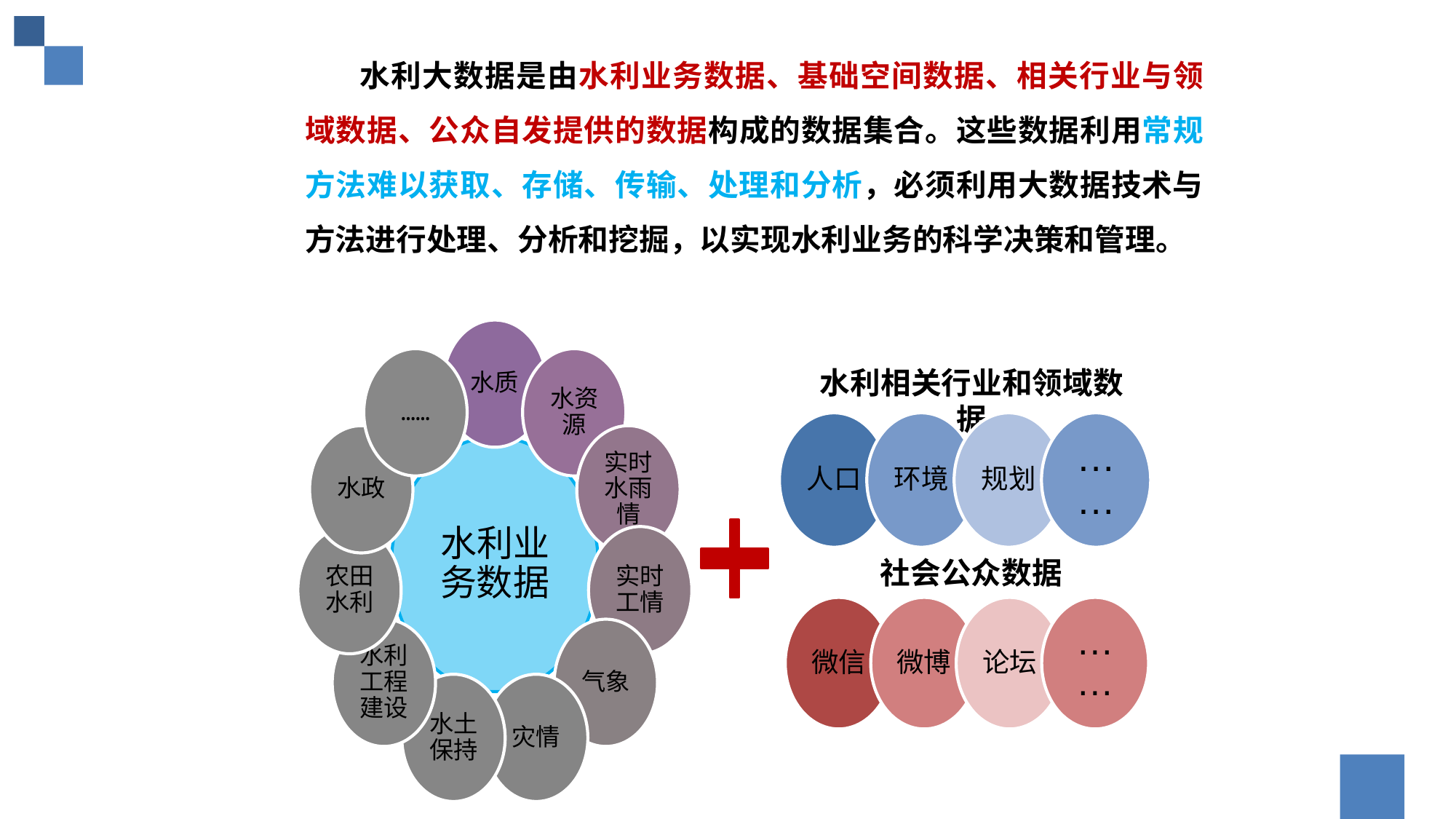

水利大数据是由水利业务数据、基础空间数据、相关行业与领域数据、公众自发提供的数据构成的数据集合。这些数据利用常规方法难以获取、存储、传输、处理和分析，必须利用大数据技术与方法进行处理、分析和挖掘，以实现水利业务的科学决策和管理。

水质

……

水资源

水政

实时水雨情

水利业务数据

农田水利

实时工情

水利工程建设

气象

水土保持

灾情
水利相关行业和领域数据

人口

环境

规划

……
社会公众数据

微信

微博

论坛

……

1